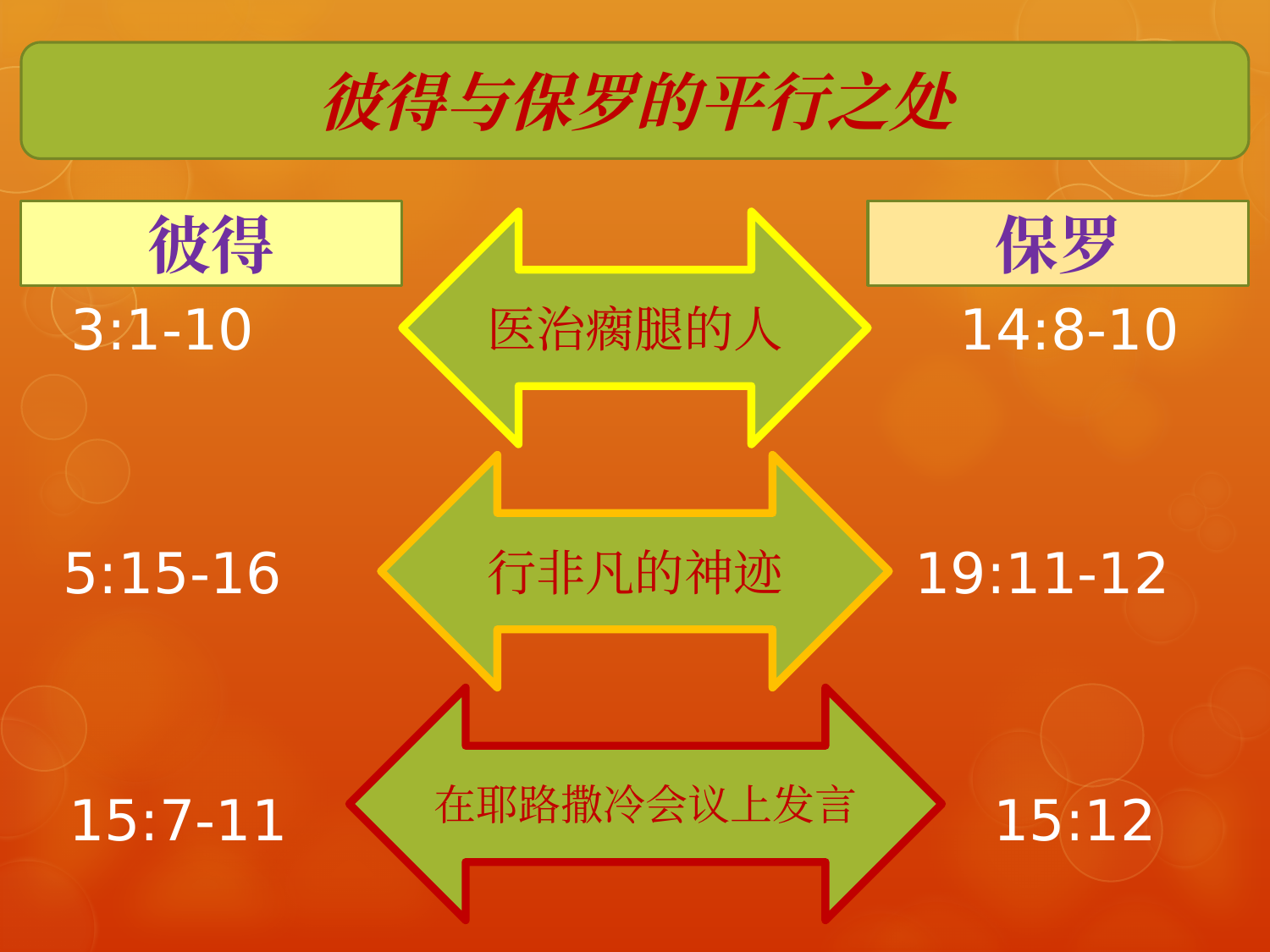

彼得与保罗的平行之处
彼得
保罗
医治瘸腿的人
3:1-10						14:8-10
行非凡的神迹
5:15-16					     19:11-12
在耶路撒冷会议上发言
15:7-11						  15:12